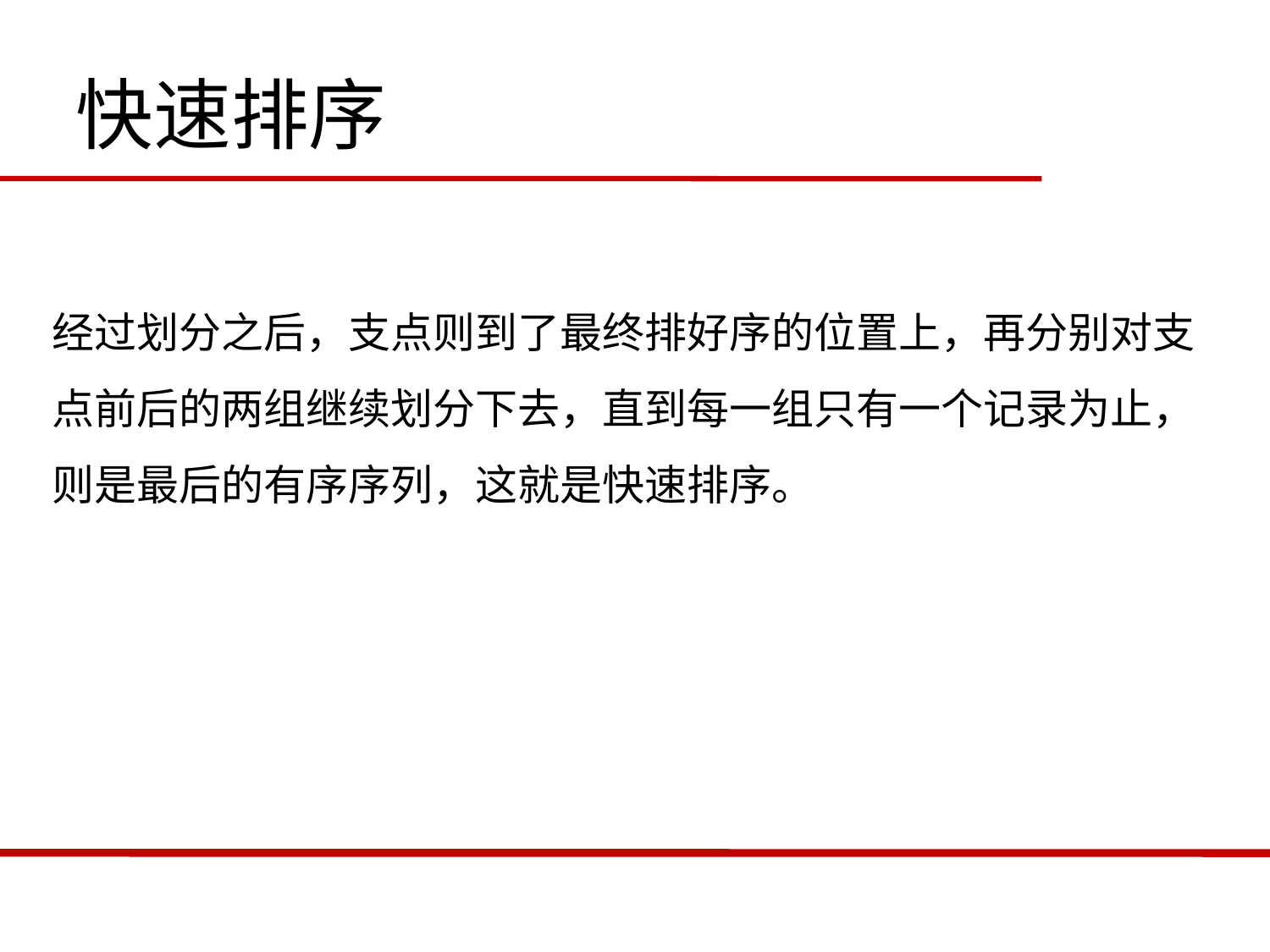

快速排序
经过划分之后，支点则到了最终排好序的位置上，再分别对支点前后的两组继续划分下去，直到每一组只有一个记录为止，则是最后的有序序列，这就是快速排序。